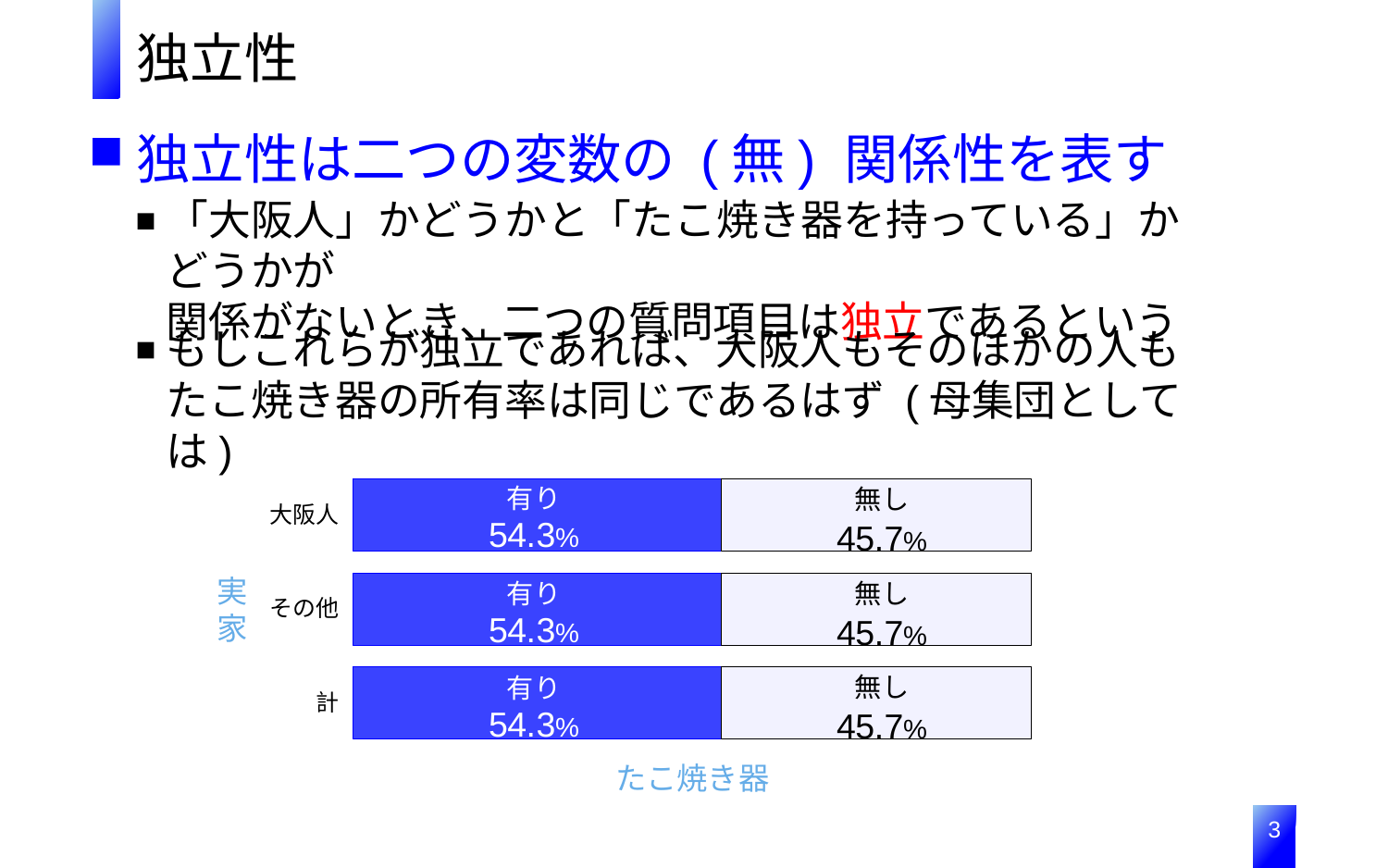

独立性
独立性は二つの変数の (無) 関係性を表す

「大阪人」かどうかと「たこ焼き器を持っている」かどうかが
関係がないとき、二つの質問項目は独立であるという

もしこれらが独立であれば、大阪人もそのほかの人も
たこ焼き器の所有率は同じであるはず (母集団としては)

### Chart

| Category | 有り | 無し |
|---|---|---|
| 大阪人 | 54.3 | 45.7 |
| その他 | 54.3 | 45.7 |
| 計 | 54.3 | 45.7 |
実家
たこ焼き器